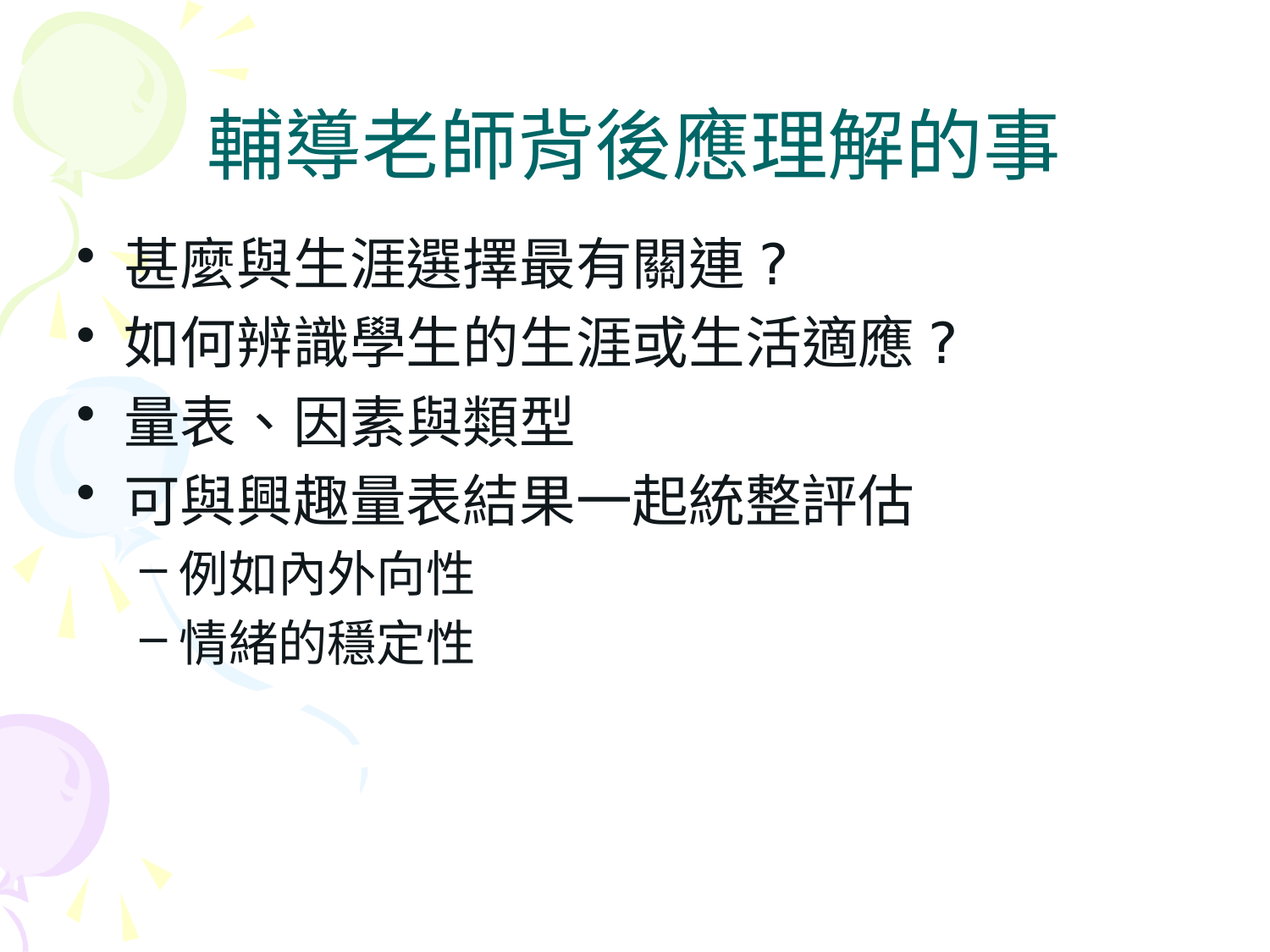

# 輔導老師背後應理解的事
甚麼與生涯選擇最有關連?
如何辨識學生的生涯或生活適應?
量表、因素與類型
可與興趣量表結果一起統整評估
例如內外向性
情緒的穩定性